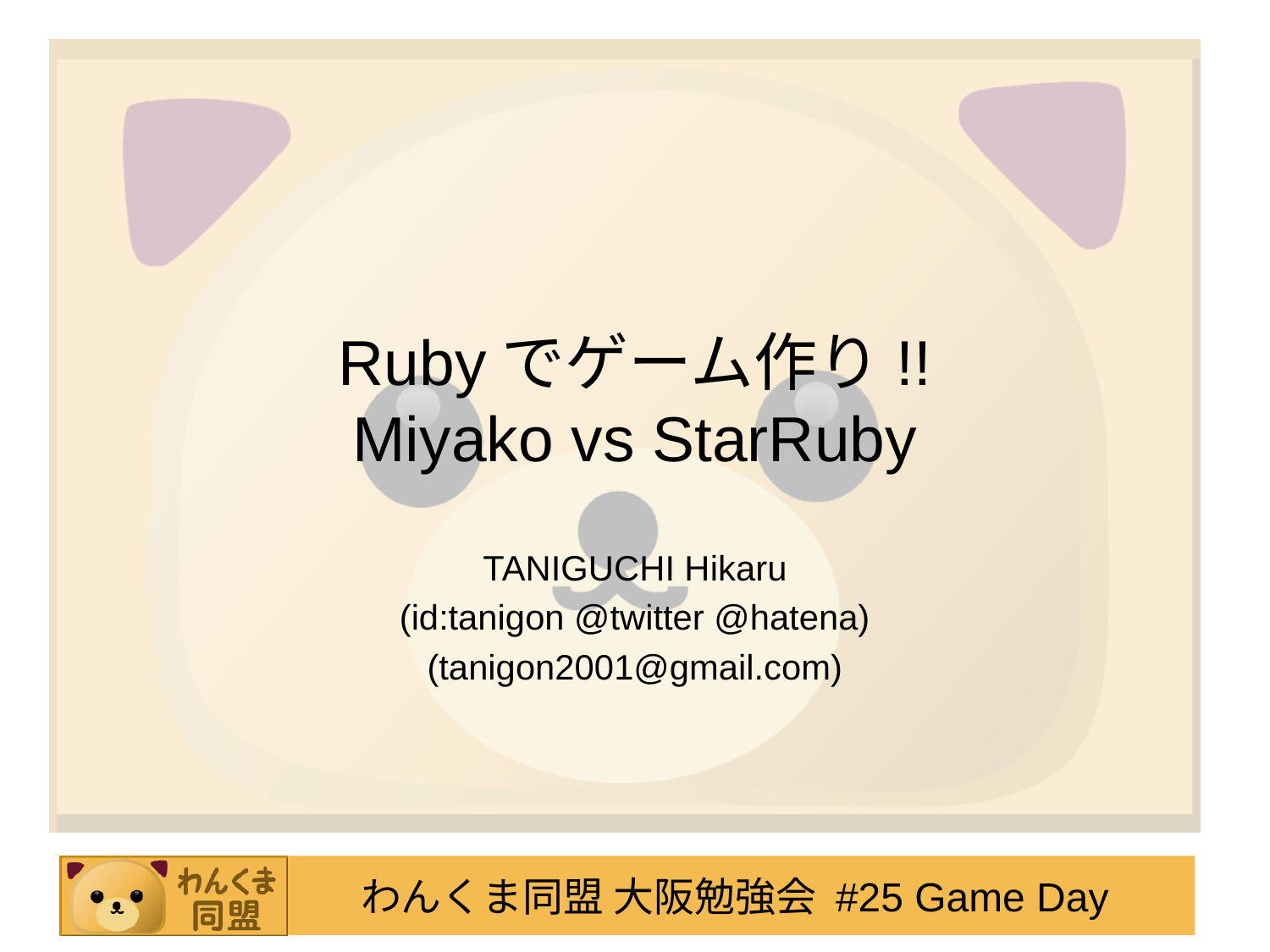

# Rubyでゲーム作り!! Miyako vs StarRuby
TANIGUCHI Hikaru
(id:tanigon @twitter @hatena)
(tanigon2001@gmail.com)